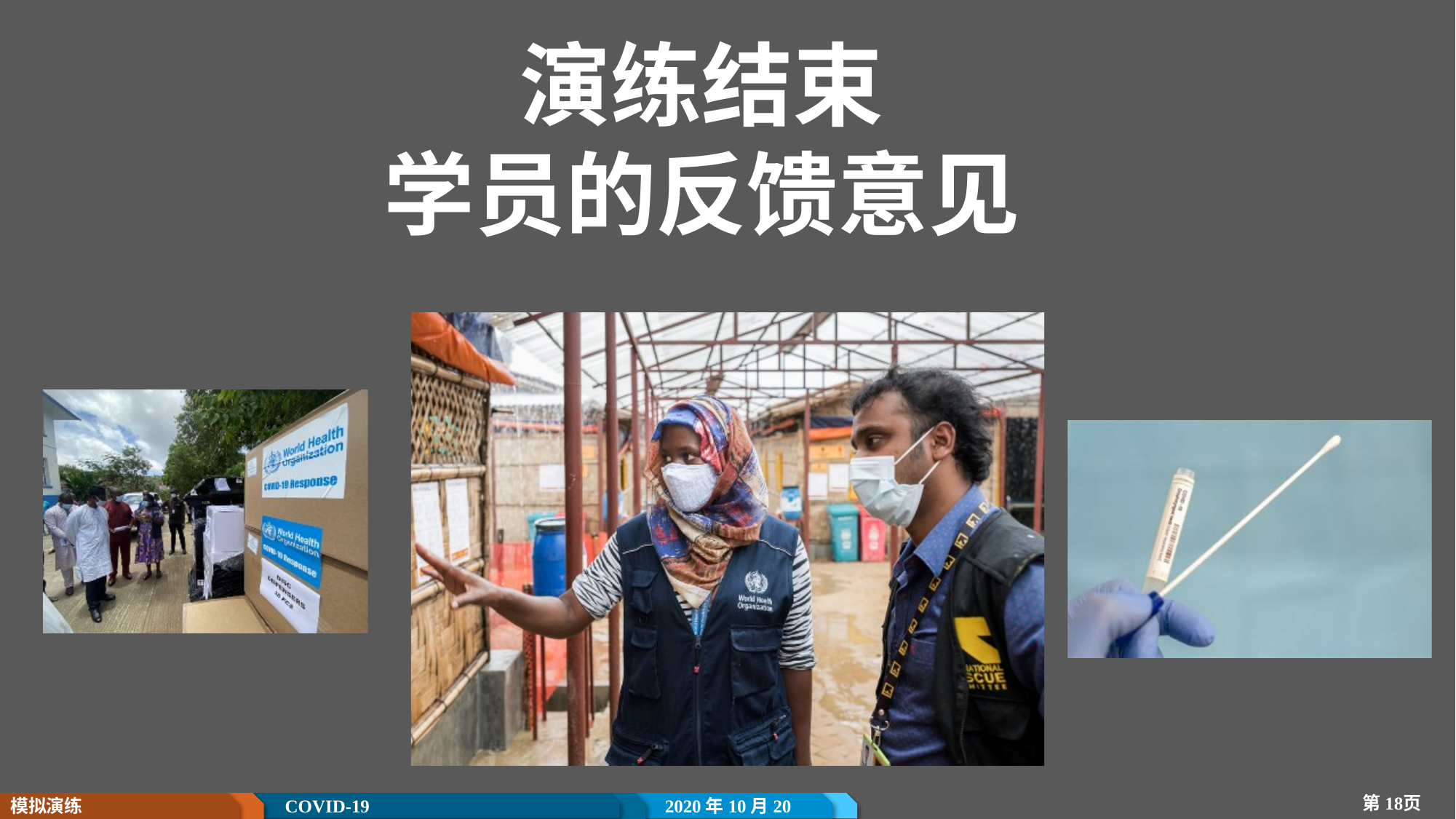

# 演练结束 学员的反馈意见

第18页
模拟演练
COVID-19
2020年10月20日